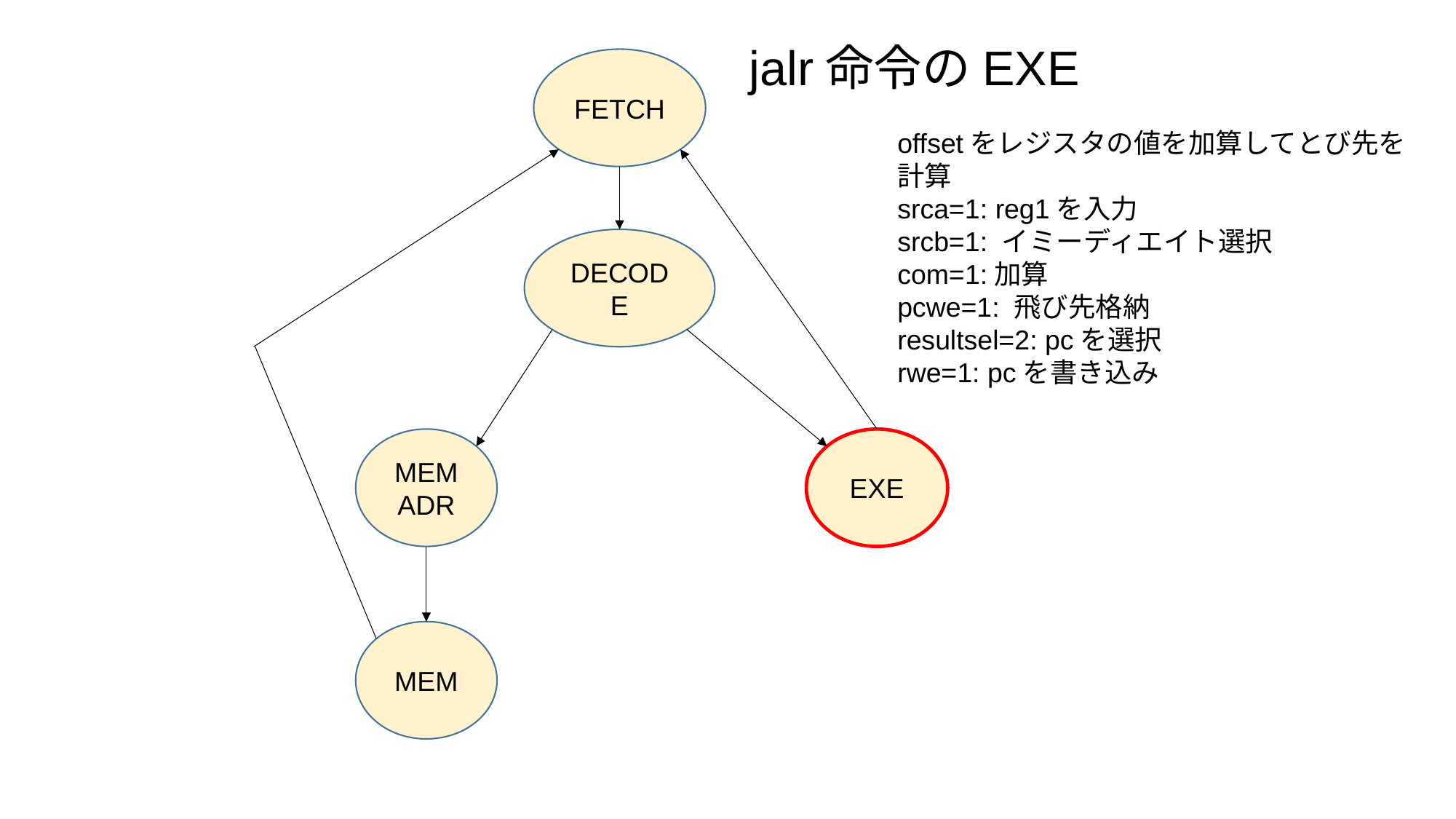

jalr命令のEXE
FETCH
offsetをレジスタの値を加算してとび先を
計算
srca=1: reg1を入力
srcb=1: イミーディエイト選択
com=1:加算
pcwe=1: 飛び先格納
resultsel=2: pcを選択
rwe=1: pcを書き込み

DECODE
MEMADR
EXE
MEM